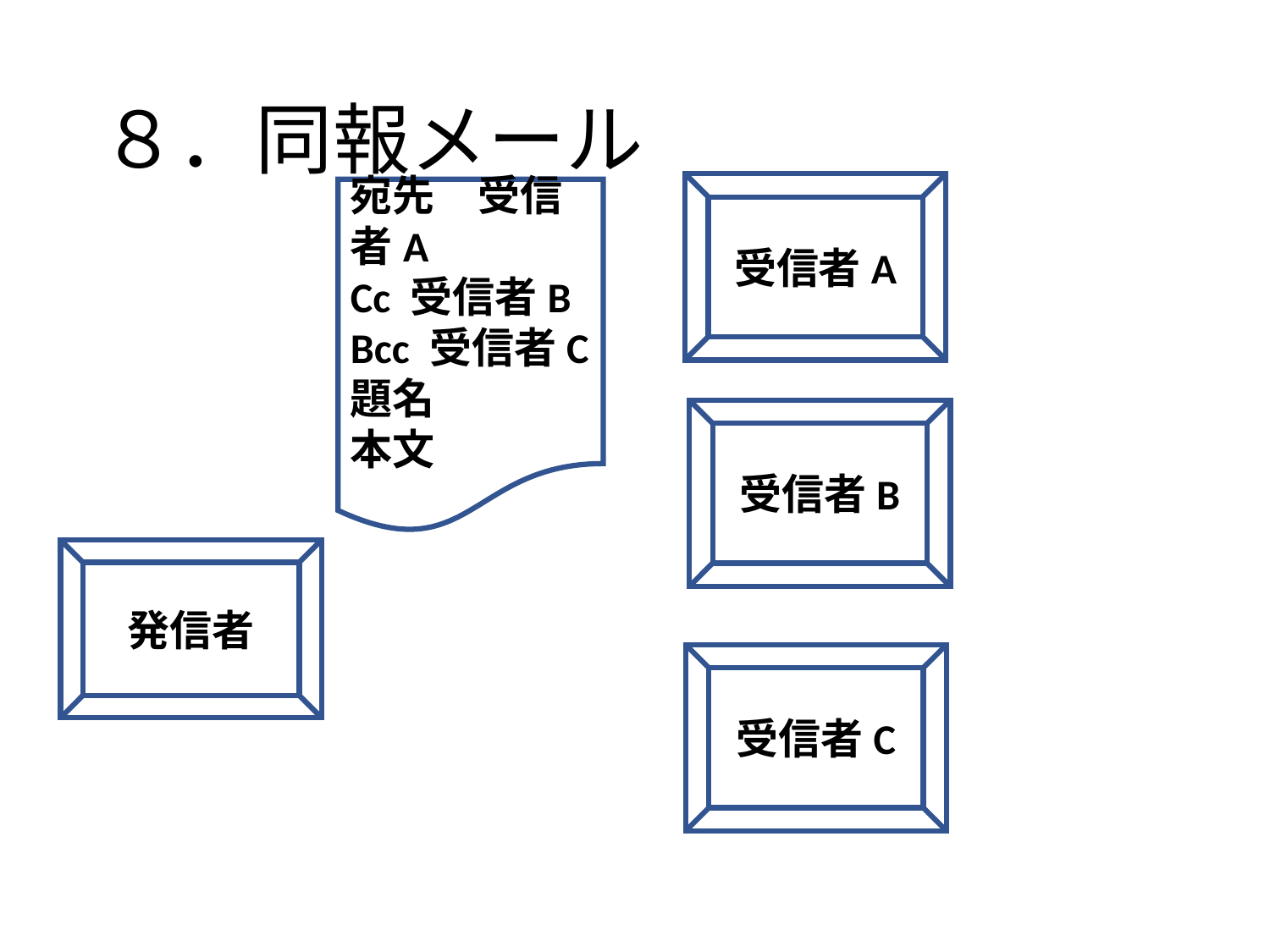

受信者A
# ８．同報メール
受信者A
宛先　受信者A
Cc 受信者B
Bcc 受信者C
題名
本文
受信者B
発信者
受信者C